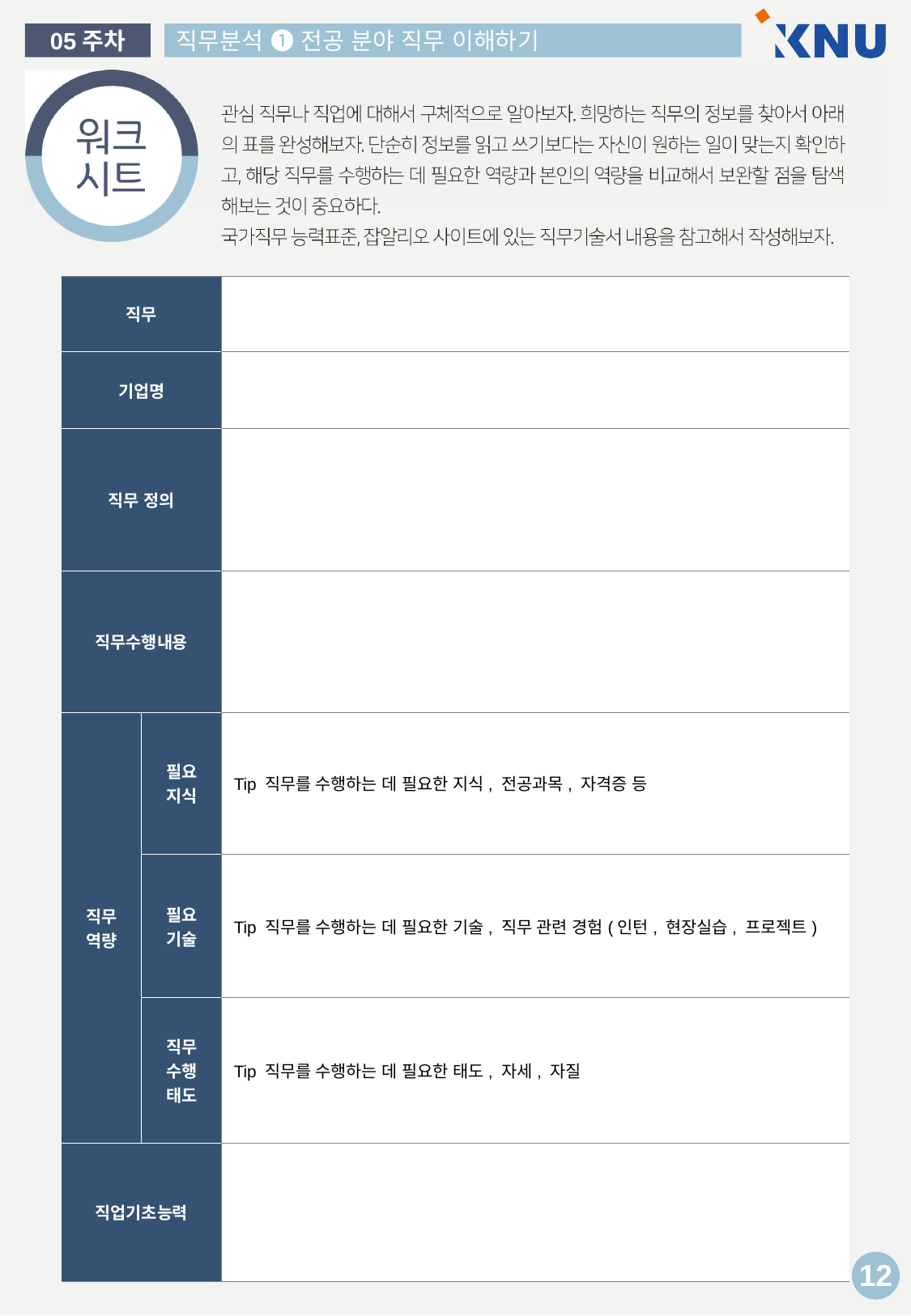

| 직무 |  |  |
| --- | --- | --- |
| 기업명 |  |  |
| 직무 정의 |  |  |
| 직무수행내용 |  |  |
| 직무 역량 | 필요 지식 | Tip 직무를 수행하는 데 필요한 지식, 전공과목, 자격증 등 |
|  | 필요 기술 | Tip 직무를 수행하는 데 필요한 기술, 직무 관련 경험(인턴, 현장실습, 프로젝트) |
|  | 직무 수행 태도 | Tip 직무를 수행하는 데 필요한 태도, 자세, 자질 |
| 직업기초능력 |  |  |
12